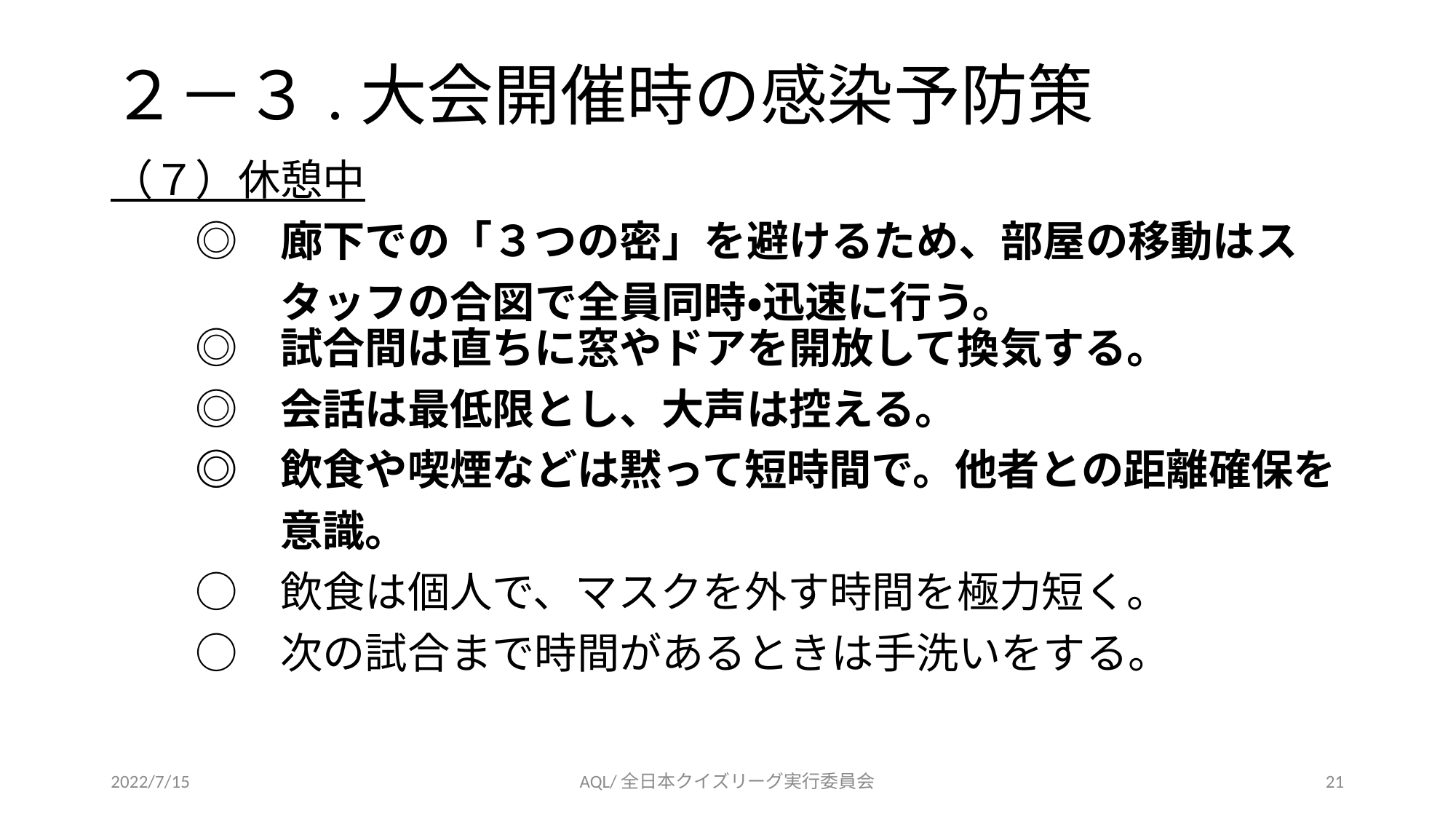

# ２－３.大会開催時の感染予防策
（７）休憩中
　　◎　廊下での「３つの密」を避けるため、部屋の移動はス
　　　　タッフの合図で全員同時・迅速に行う。
　　◎　試合間は直ちに窓やドアを開放して換気する。
　　◎　会話は最低限とし、大声は控える。
　　◎　飲食や喫煙などは黙って短時間で。他者との距離確保を
　　　　意識。
　　○　飲食は個人で、マスクを外す時間を極力短く。
　　○　次の試合まで時間があるときは手洗いをする。
2022/7/15
AQL/全日本クイズリーグ実行委員会
21